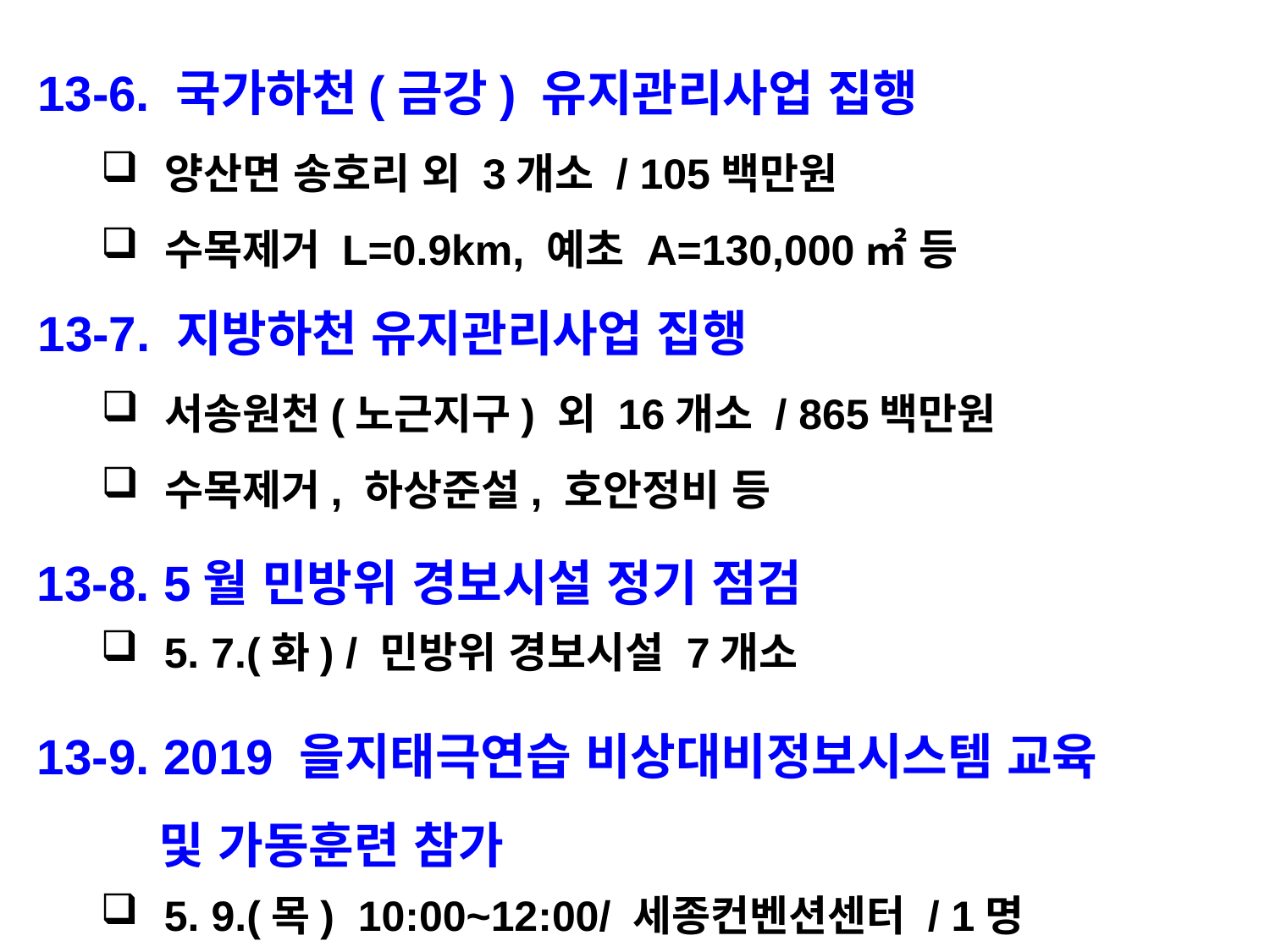

13-6. 국가하천(금강) 유지관리사업 집행
양산면 송호리 외 3개소 / 105백만원
수목제거 L=0.9km, 예초 A=130,000㎡ 등
13-7. 지방하천 유지관리사업 집행
서송원천(노근지구) 외 16개소 / 865백만원
수목제거, 하상준설, 호안정비 등
13-8. 5월 민방위 경보시설 정기 점검
5. 7.(화) / 민방위 경보시설 7개소
13-9. 2019 을지태극연습 비상대비정보시스템 교육
        및 가동훈련 참가
5. 9.(목)  10:00~12:00/ 세종컨벤션센터 / 1명